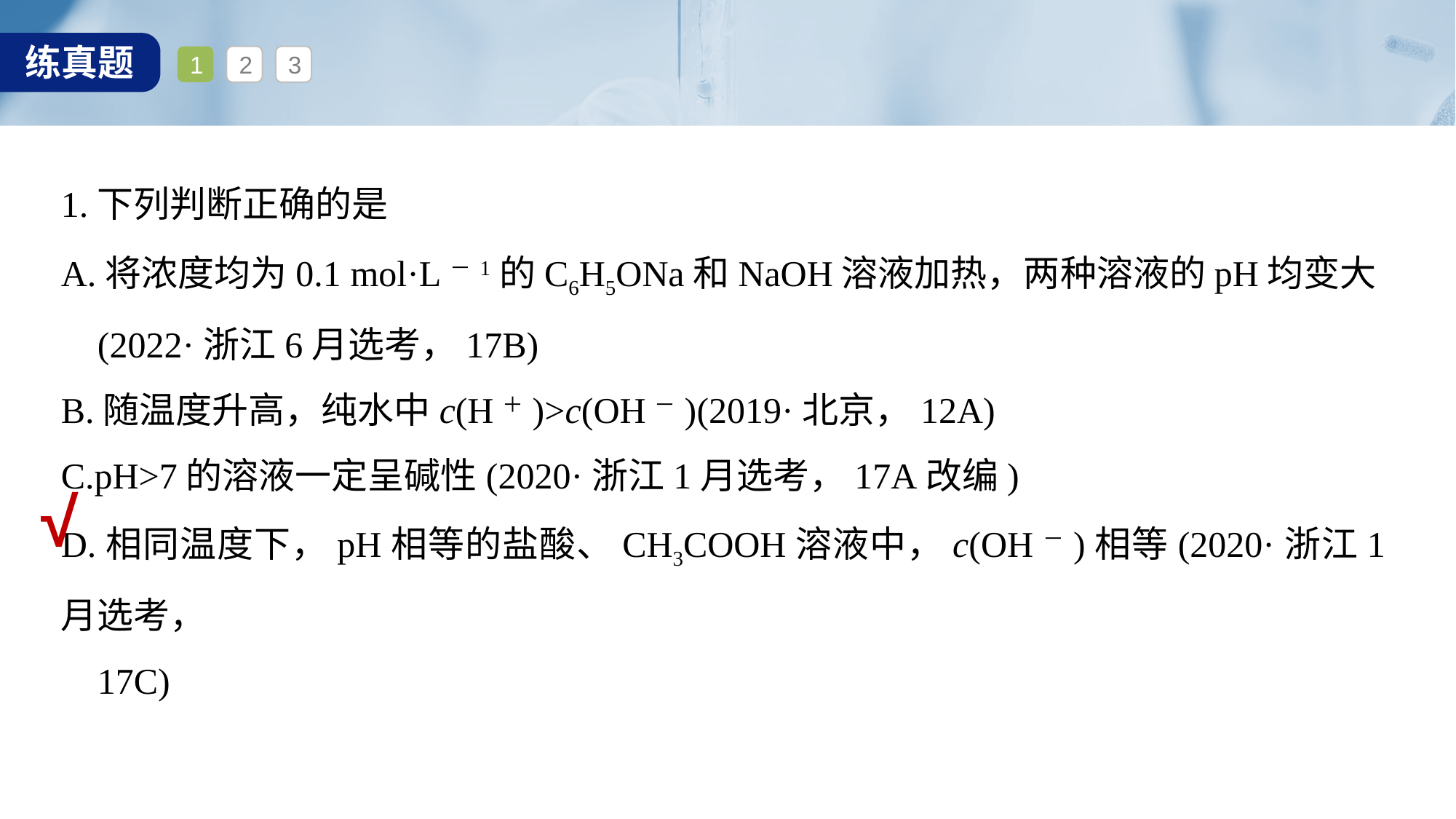

1
2
3
1.下列判断正确的是
A.将浓度均为0.1 mol·L－1的C6H5ONa和NaOH溶液加热，两种溶液的pH均变大
    (2022·浙江6月选考，17B)
B.随温度升高，纯水中c(H＋)>c(OH－)(2019·北京，12A)
C.pH>7的溶液一定呈碱性(2020·浙江1月选考，17A改编)
D.相同温度下，pH相等的盐酸、CH3COOH溶液中，c(OH－)相等(2020·浙江1月选考，
    17C)
√